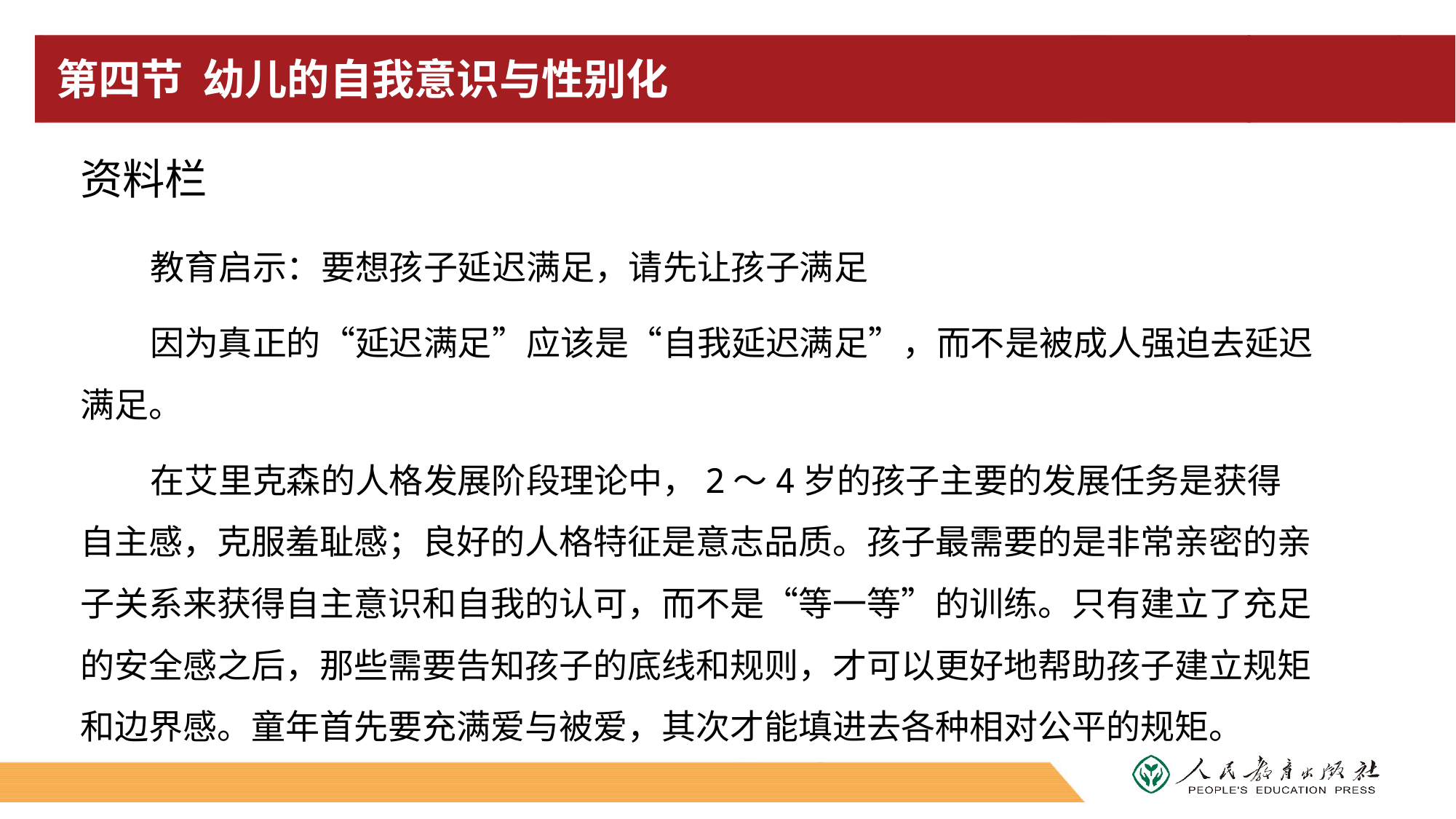

# 第四节  幼儿的自我意识与性别化
资料栏
教育启示：要想孩子延迟满足，请先让孩子满足
因为真正的“延迟满足”应该是“自我延迟满足”，而不是被成人强迫去延迟满足。
在艾里克森的人格发展阶段理论中，2～4岁的孩子主要的发展任务是获得自主感，克服羞耻感；良好的人格特征是意志品质。孩子最需要的是非常亲密的亲子关系来获得自主意识和自我的认可，而不是“等一等”的训练。只有建立了充足的安全感之后，那些需要告知孩子的底线和规则，才可以更好地帮助孩子建立规矩和边界感。童年首先要充满爱与被爱，其次才能填进去各种相对公平的规矩。